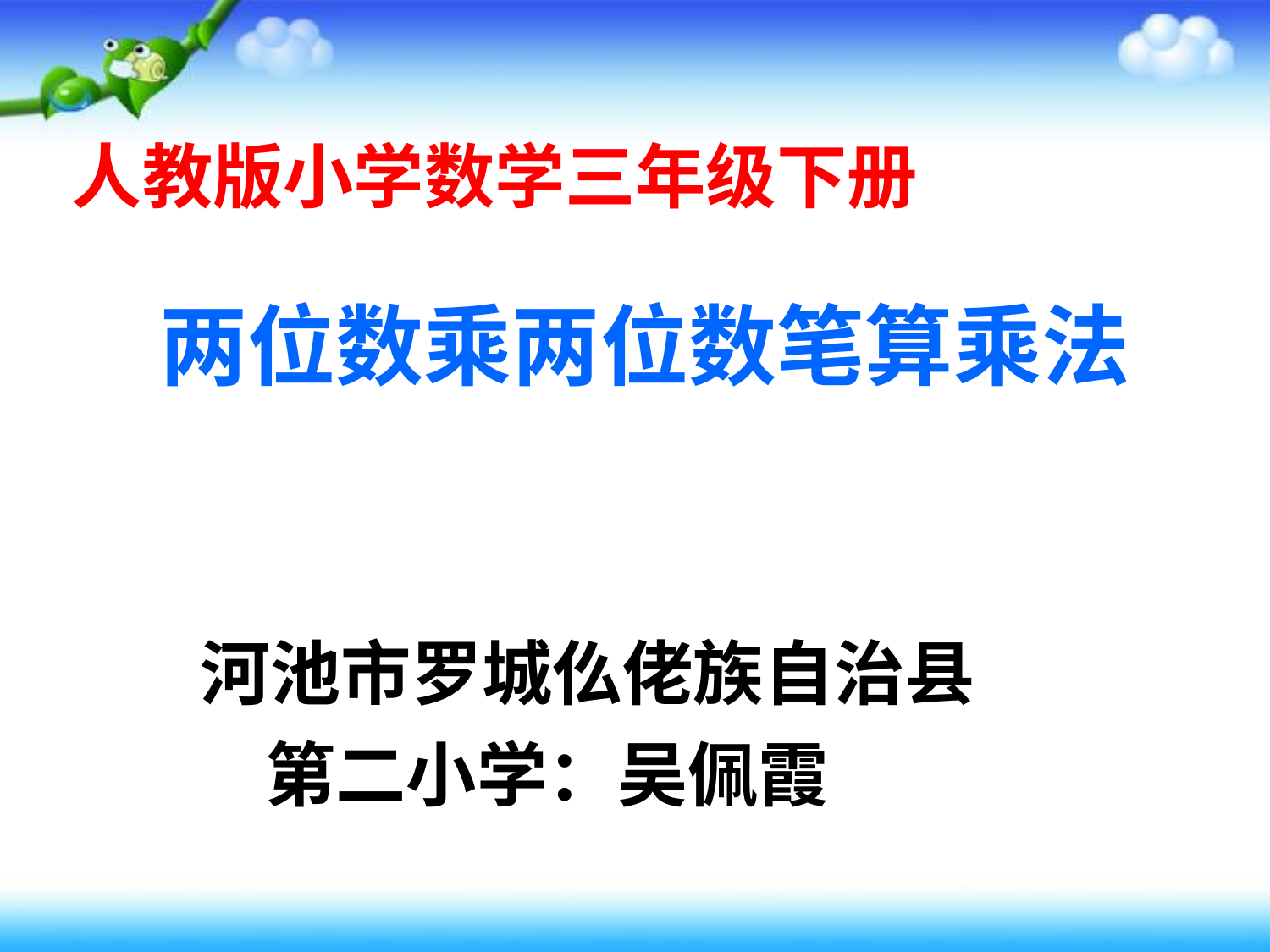

人教版小学数学三年级下册
 两位数乘两位数笔算乘法

河池市罗城仫佬族自治县
   第二小学：吴佩霞